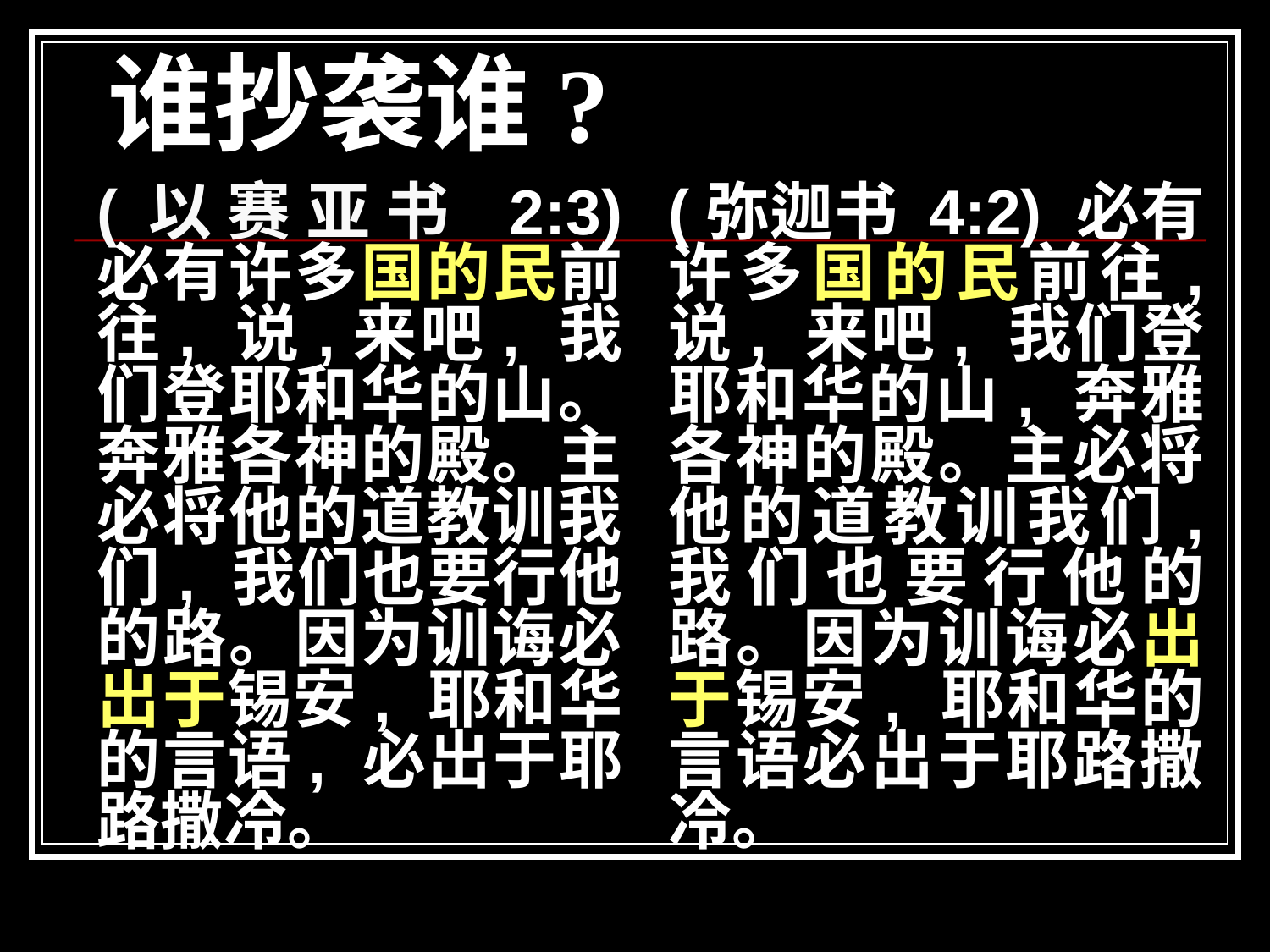

# 谁抄袭谁?
(以赛亚书 2:3) 必有许多国的民前往, 说,来吧, 我们登耶和华的山。奔雅各神的殿。主必将他的道教训我们, 我们也要行他的路。因为训诲必出于锡安, 耶和华的言语, 必出于耶路撒冷。
(弥迦书 4:2) 必有许多国的民前往, 说, 来吧, 我们登耶和华的山, 奔雅各神的殿。主必将他的道教训我们, 我们也要行他的路。因为训诲必出于锡安, 耶和华的言语必出于耶路撒冷。